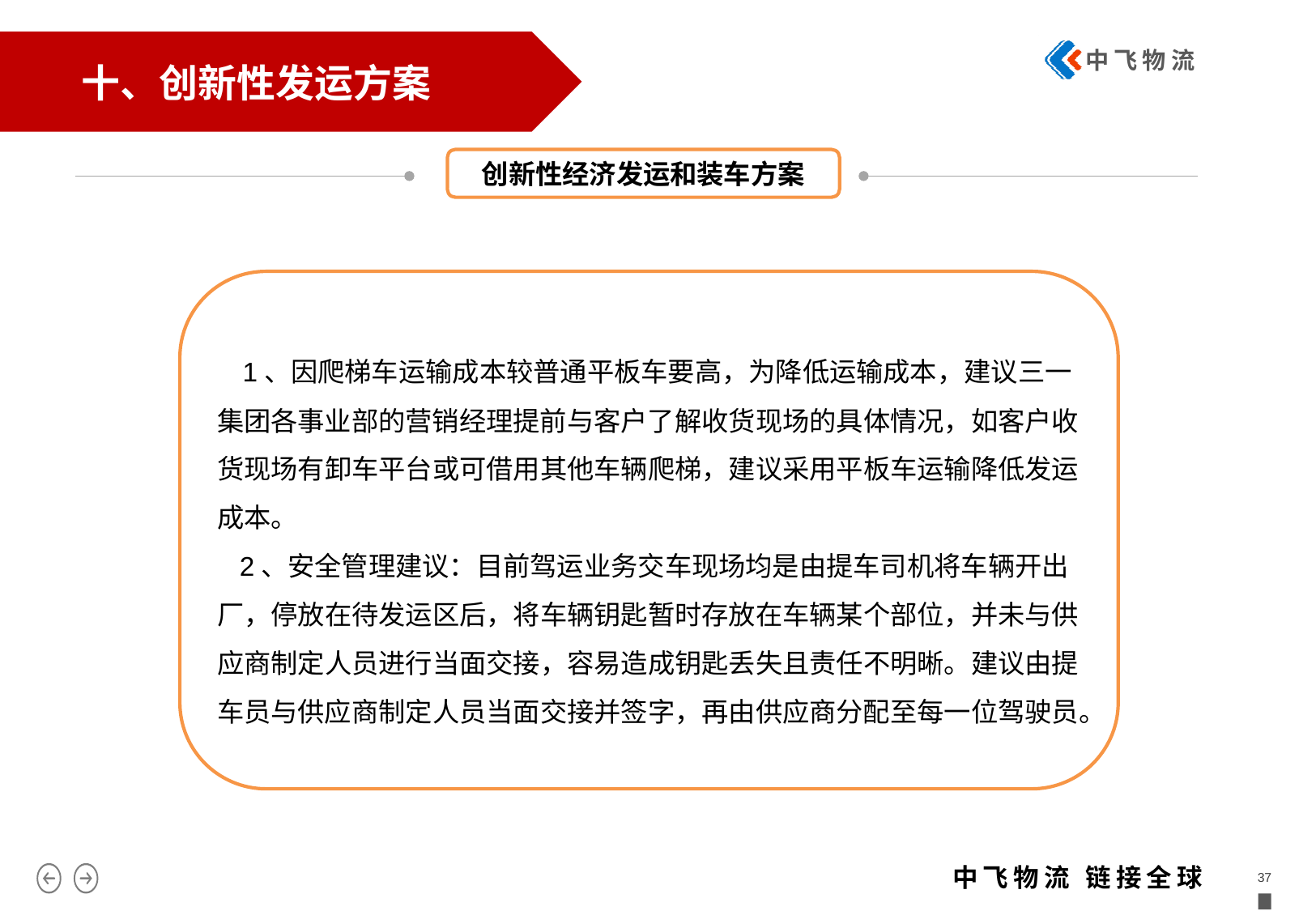

# 十、创新性发运方案
创新性经济发运和装车方案
   1、因爬梯车运输成本较普通平板车要高，为降低运输成本，建议三一集团各事业部的营销经理提前与客户了解收货现场的具体情况，如客户收货现场有卸车平台或可借用其他车辆爬梯，建议采用平板车运输降低发运成本。
   2、安全管理建议：目前驾运业务交车现场均是由提车司机将车辆开出厂，停放在待发运区后，将车辆钥匙暂时存放在车辆某个部位，并未与供应商制定人员进行当面交接，容易造成钥匙丢失且责任不明晰。建议由提车员与供应商制定人员当面交接并签字，再由供应商分配至每一位驾驶员。